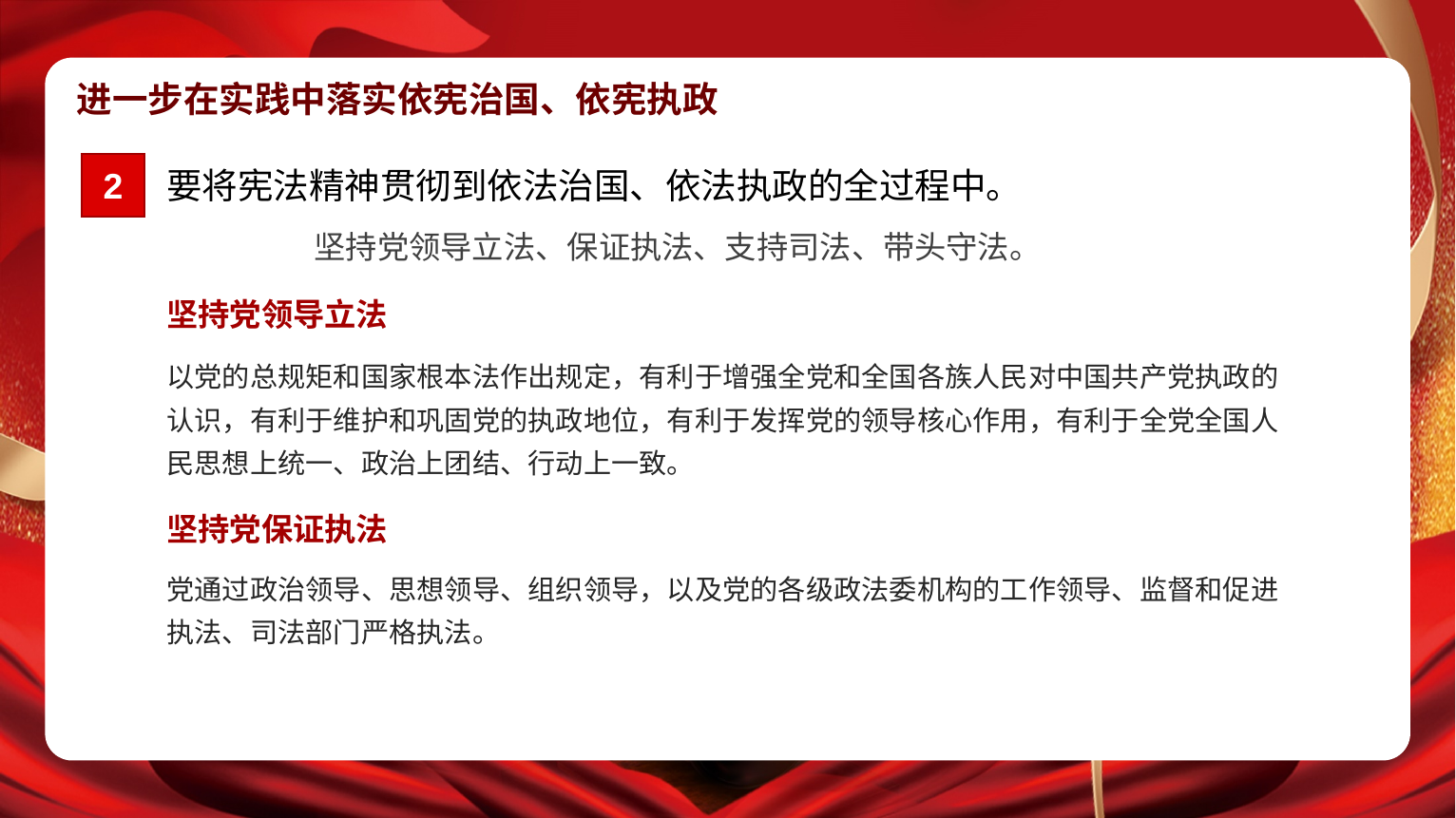

进一步在实践中落实依宪治国、依宪执政
2
要将宪法精神贯彻到依法治国、依法执政的全过程中。
坚持党领导立法、保证执法、支持司法、带头守法。
坚持党领导立法
以党的总规矩和国家根本法作出规定，有利于增强全党和全国各族人民对中国共产党执政的认识，有利于维护和巩固党的执政地位，有利于发挥党的领导核心作用，有利于全党全国人民思想上统一、政治上团结、行动上一致。
坚持党保证执法
党通过政治领导、思想领导、组织领导，以及党的各级政法委机构的工作领导、监督和促进执法、司法部门严格执法。